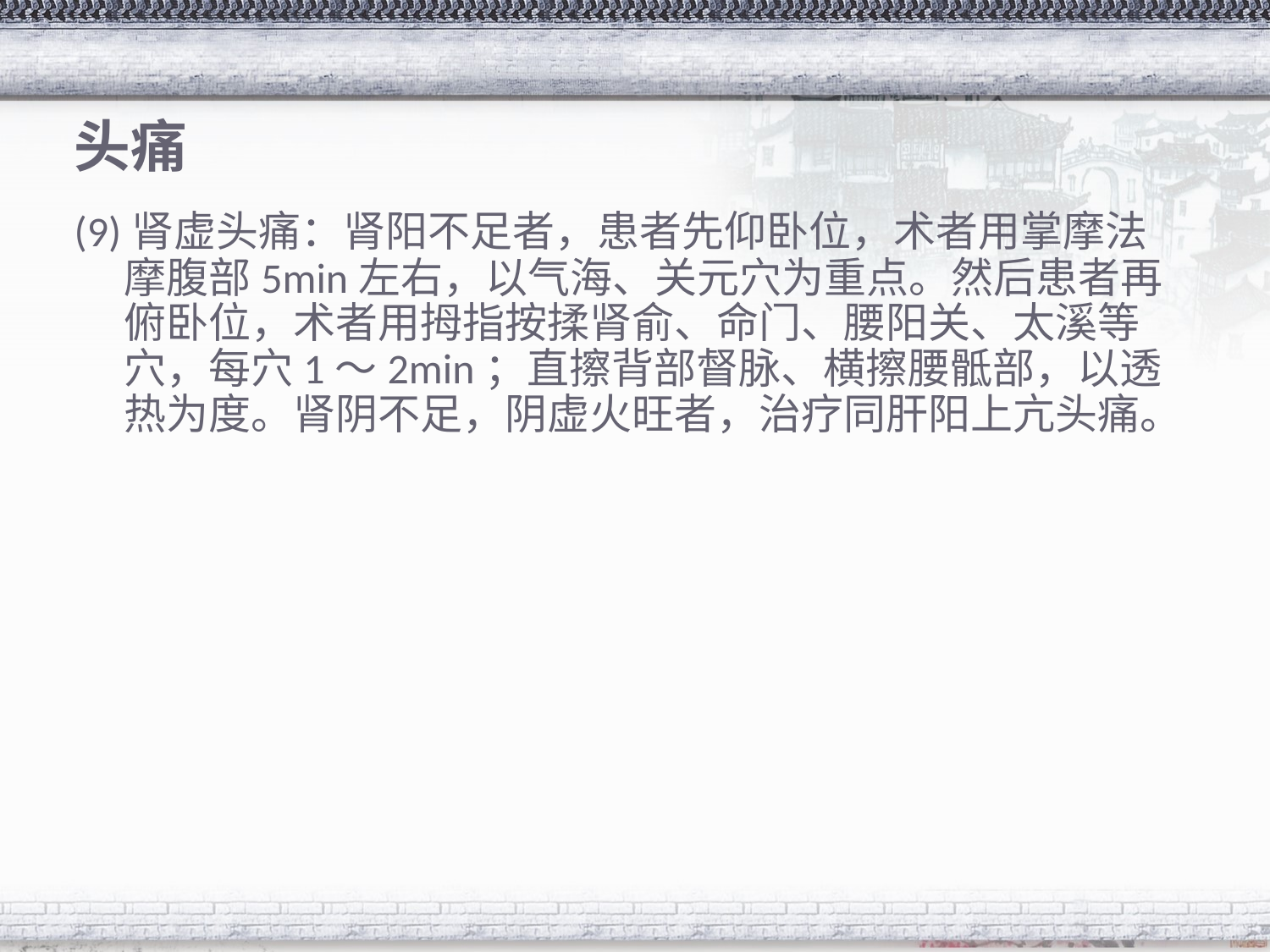

# 头痛
(9)肾虚头痛：肾阳不足者，患者先仰卧位，术者用掌摩法摩腹部5min左右，以气海、关元穴为重点。然后患者再俯卧位，术者用拇指按揉肾俞、命门、腰阳关、太溪等穴，每穴1～2min；直擦背部督脉、横擦腰骶部，以透热为度。肾阴不足，阴虚火旺者，治疗同肝阳上亢头痛。